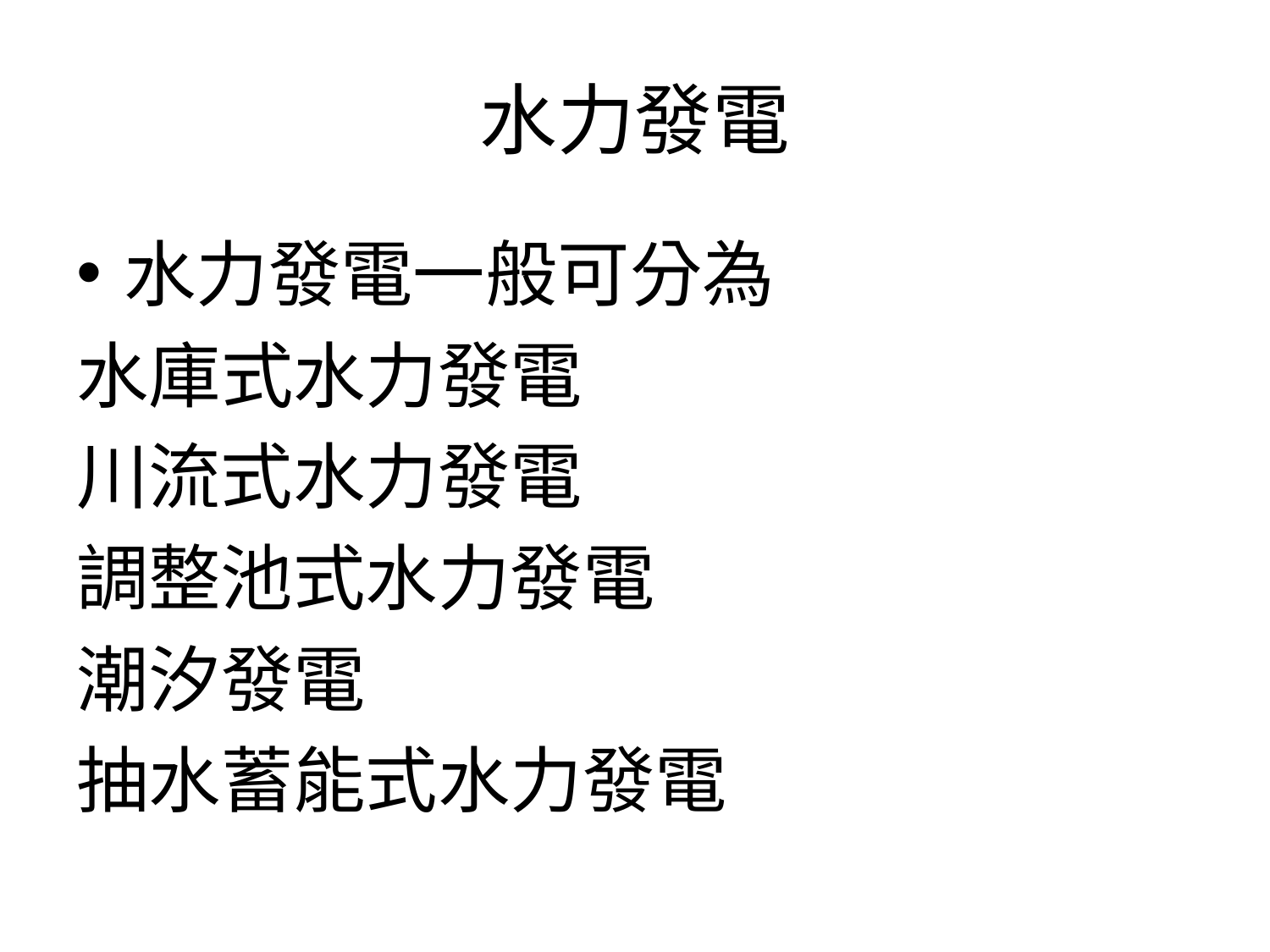

# 水力發電
水力發電一般可分為
水庫式水力發電
川流式水力發電
調整池式水力發電
潮汐發電
抽水蓄能式水力發電